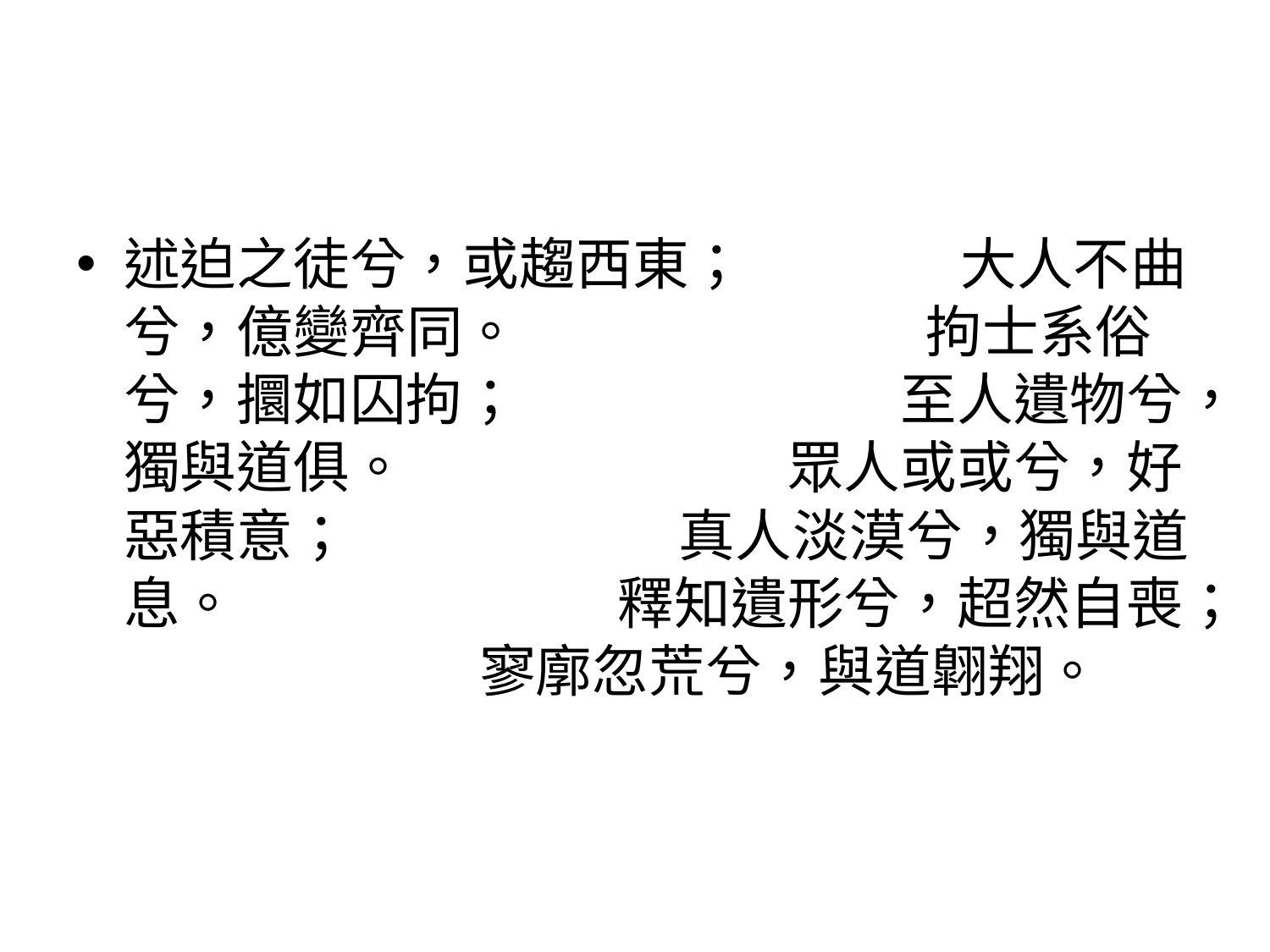

#
述迫之徒兮，或趨西東；                 大人不曲兮，億變齊同。                                拘士系俗兮，攌如囚拘；                              至人遺物兮，獨與道俱。                              眾人或或兮，好惡積意；                          真人淡漠兮，獨與道息。                              釋知遺形兮，超然自喪；                            寥廓忽荒兮，與道翺翔。